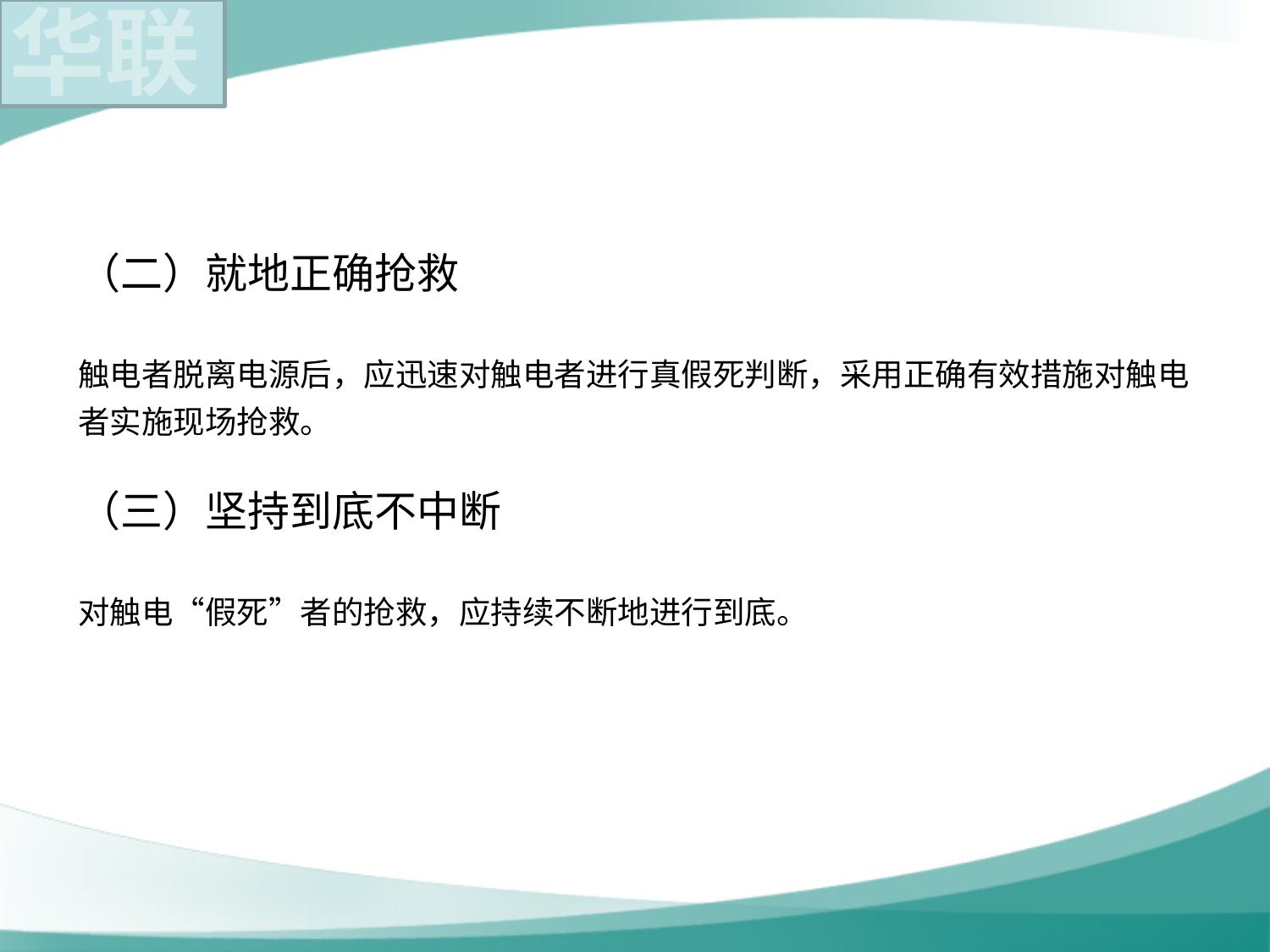

（二）就地正确抢救

触电者脱离电源后，应迅速对触电者进行真假死判断，采用正确有效措施对触电者实施现场抢救。

（三）坚持到底不中断

对触电“假死”者的抢救，应持续不断地进行到底。